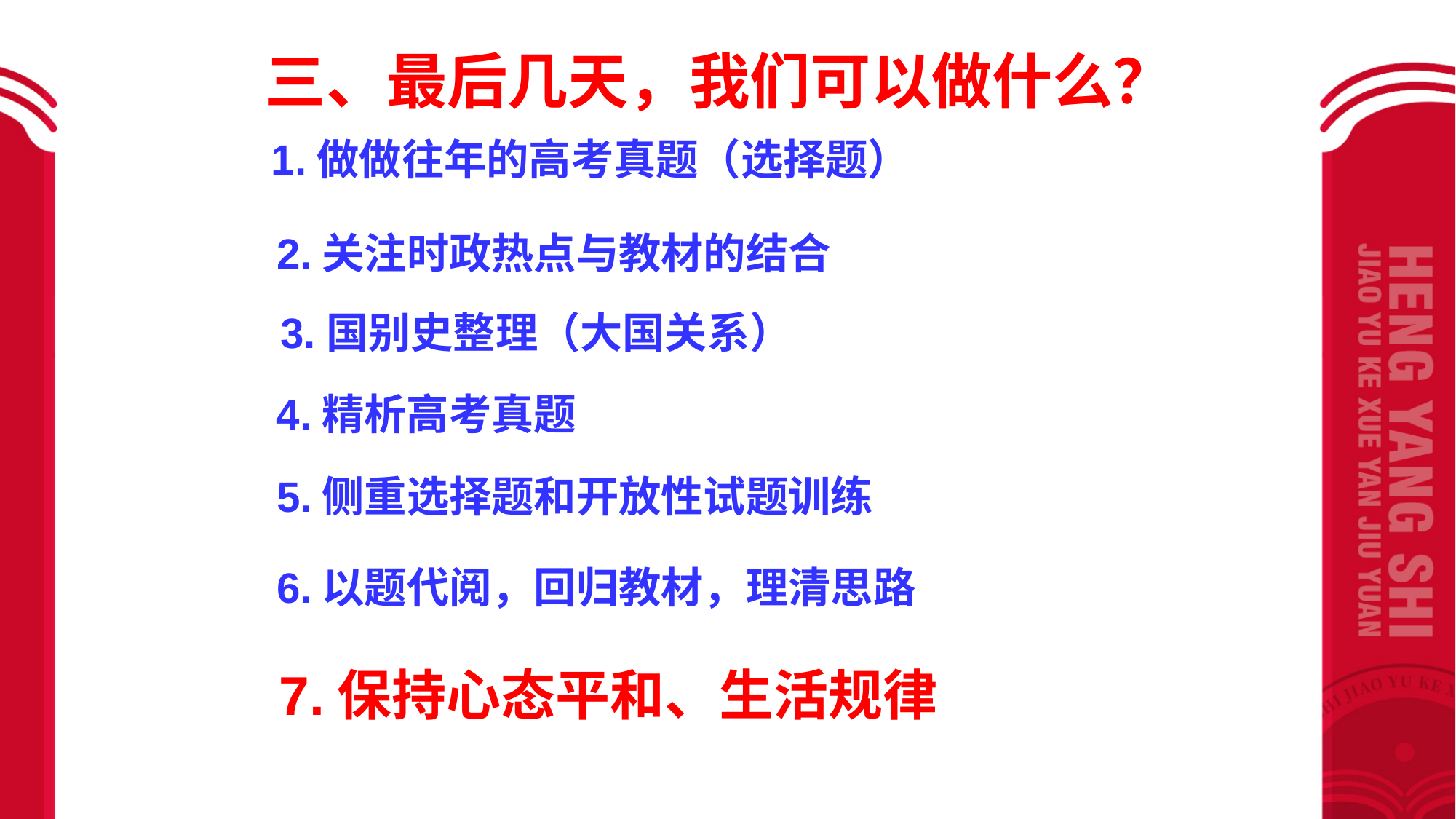

三、最后几天，我们可以做什么？
1.做做往年的高考真题（选择题）
2.关注时政热点与教材的结合
3.国别史整理（大国关系）
4.精析高考真题
5.侧重选择题和开放性试题训练
6.以题代阅，回归教材，理清思路
7.保持心态平和、生活规律